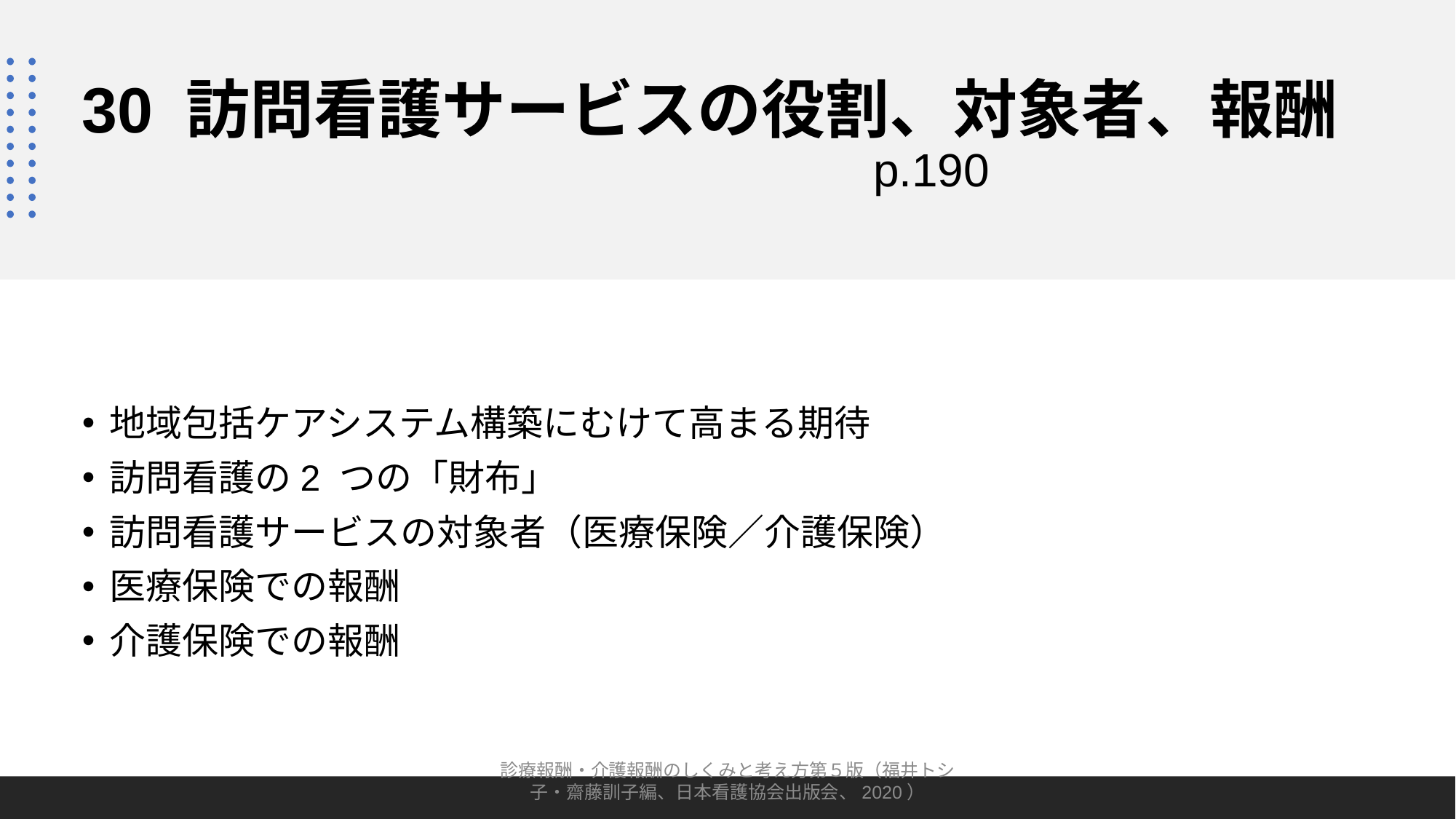

# 30 訪問看護サービスの役割、対象者、報酬 p.190

地域包括ケアシステム構築にむけて高まる期待
訪問看護の2 つの「財布」
訪問看護サービスの対象者（医療保険／介護保険）
医療保険での報酬
介護保険での報酬
診療報酬・介護報酬のしくみと考え方第５版（福井トシ子・齋藤訓子編、日本看護協会出版会、2020）